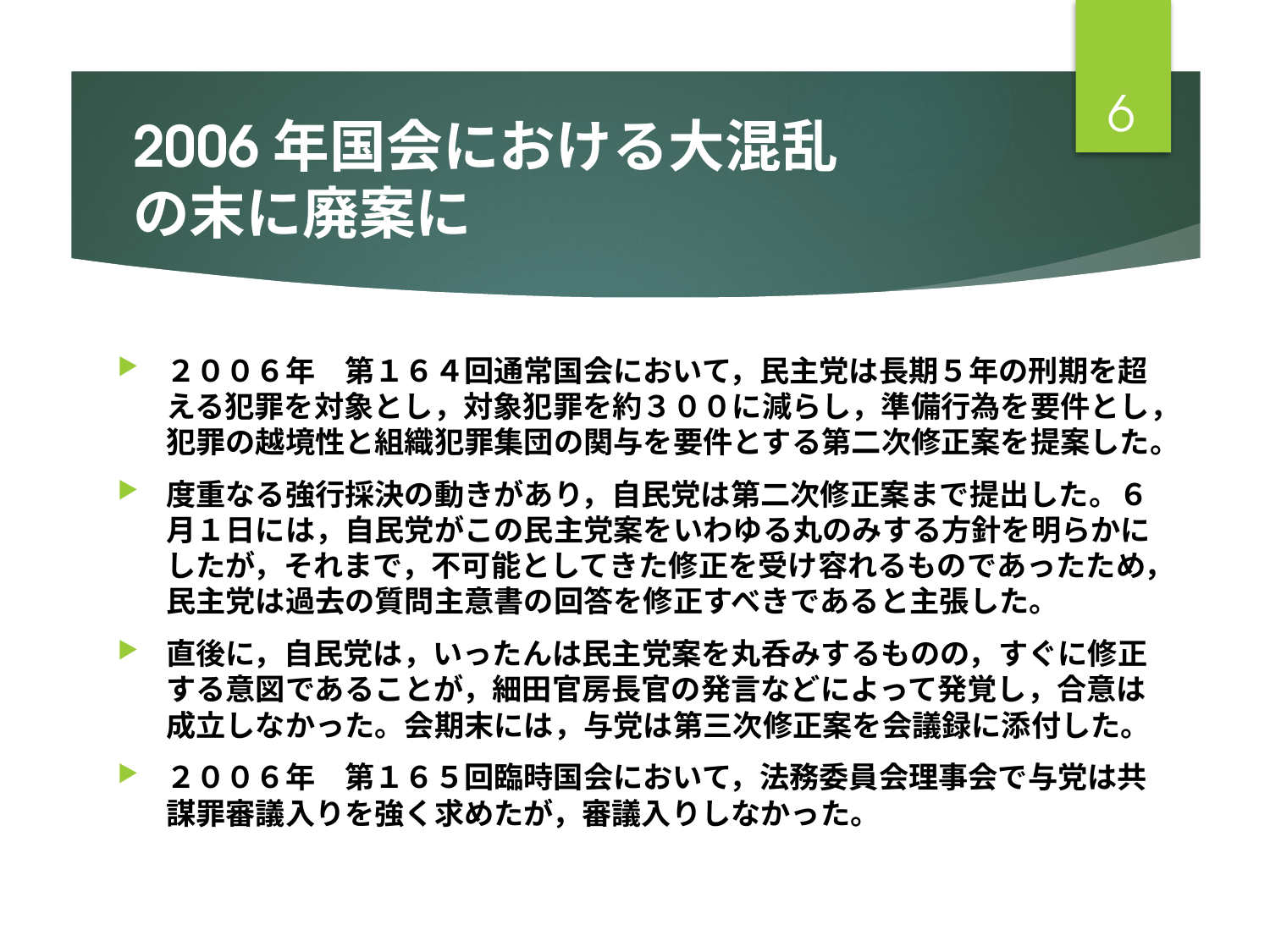

6
# 2006年国会における大混乱 の末に廃案に
２００６年　第１６４回通常国会において，民主党は長期５年の刑期を超える犯罪を対象とし，対象犯罪を約３００に減らし，準備行為を要件とし，犯罪の越境性と組織犯罪集団の関与を要件とする第二次修正案を提案した。
度重なる強行採決の動きがあり，自民党は第二次修正案まで提出した。６月１日には，自民党がこの民主党案をいわゆる丸のみする方針を明らかにしたが，それまで，不可能としてきた修正を受け容れるものであったため，民主党は過去の質問主意書の回答を修正すべきであると主張した。
直後に，自民党は，いったんは民主党案を丸呑みするものの，すぐに修正する意図であることが，細田官房長官の発言などによって発覚し，合意は成立しなかった。会期末には，与党は第三次修正案を会議録に添付した。
２００６年　第１６５回臨時国会において，法務委員会理事会で与党は共謀罪審議入りを強く求めたが，審議入りしなかった。